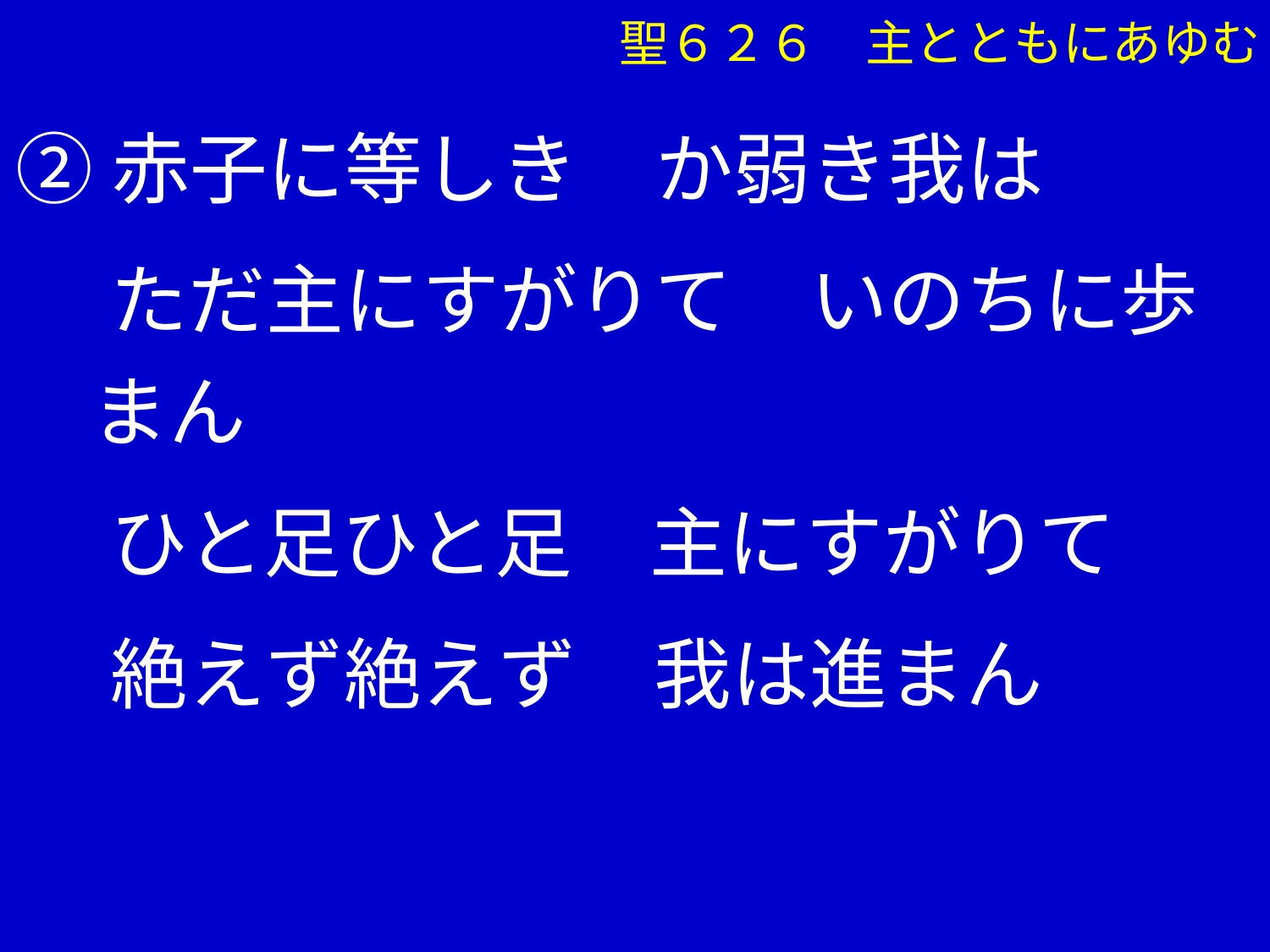

②赤子に等しき　か弱き我は
　 ただ主にすがりて　いのちに歩まん
　 ひと足ひと足　主にすがりて
　 絶えず絶えず　我は進まん

聖６２６　主とともにあゆむ